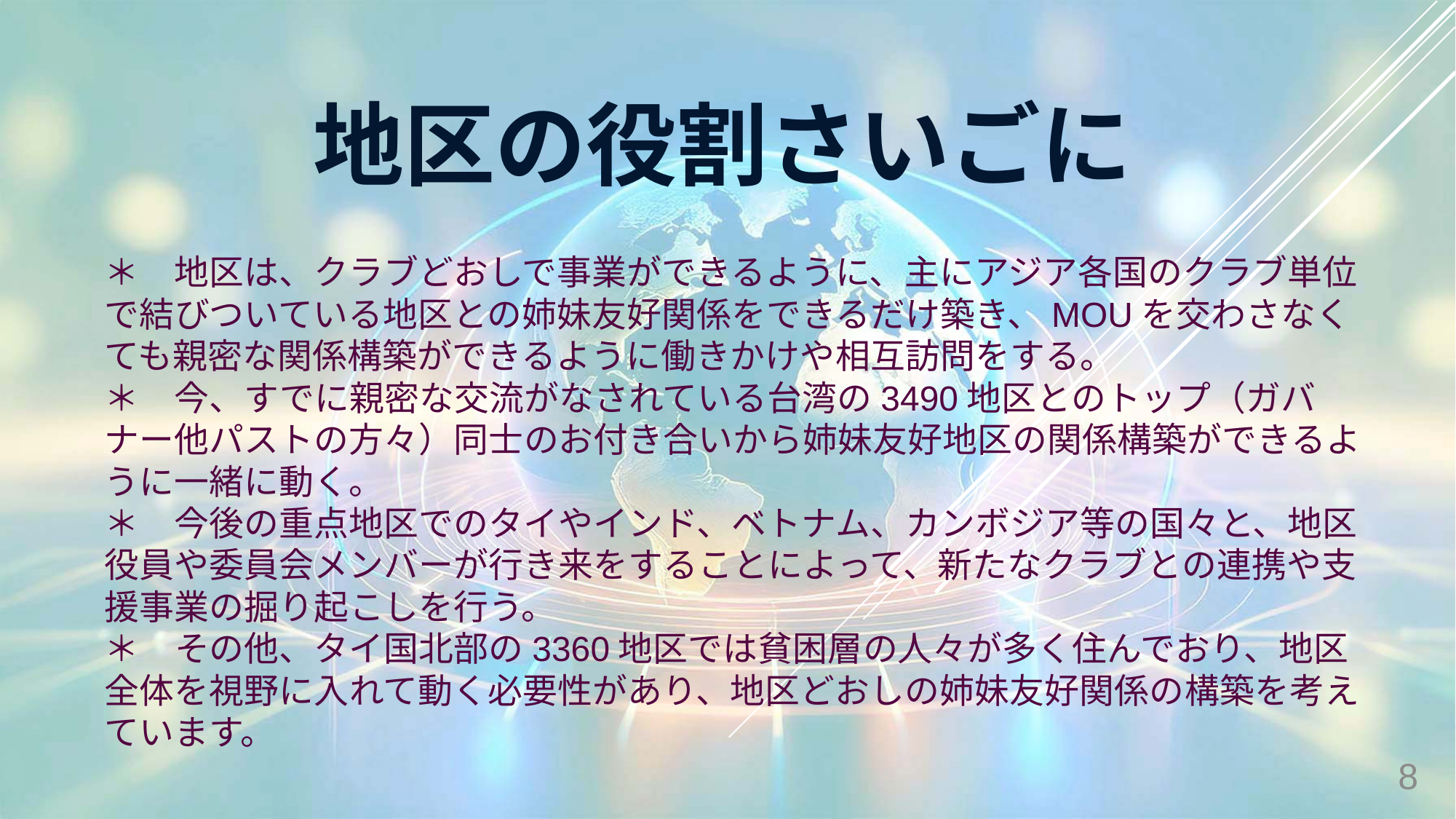

地区の役割さいごに
＊　地区は、クラブどおしで事業ができるように、主にアジア各国のクラブ単位で結びついている地区との姉妹友好関係をできるだけ築き、MOUを交わさなくても親密な関係構築ができるように働きかけや相互訪問をする。
＊　今、すでに親密な交流がなされている台湾の3490地区とのトップ（ガバナー他パストの方々）同士のお付き合いから姉妹友好地区の関係構築ができるように一緒に動く。
＊　今後の重点地区でのタイやインド、ベトナム、カンボジア等の国々と、地区役員や委員会メンバーが行き来をすることによって、新たなクラブとの連携や支援事業の掘り起こしを行う。
＊　その他、タイ国北部の3360地区では貧困層の人々が多く住んでおり、地区全体を視野に入れて動く必要性があり、地区どおしの姉妹友好関係の構築を考えています。

8